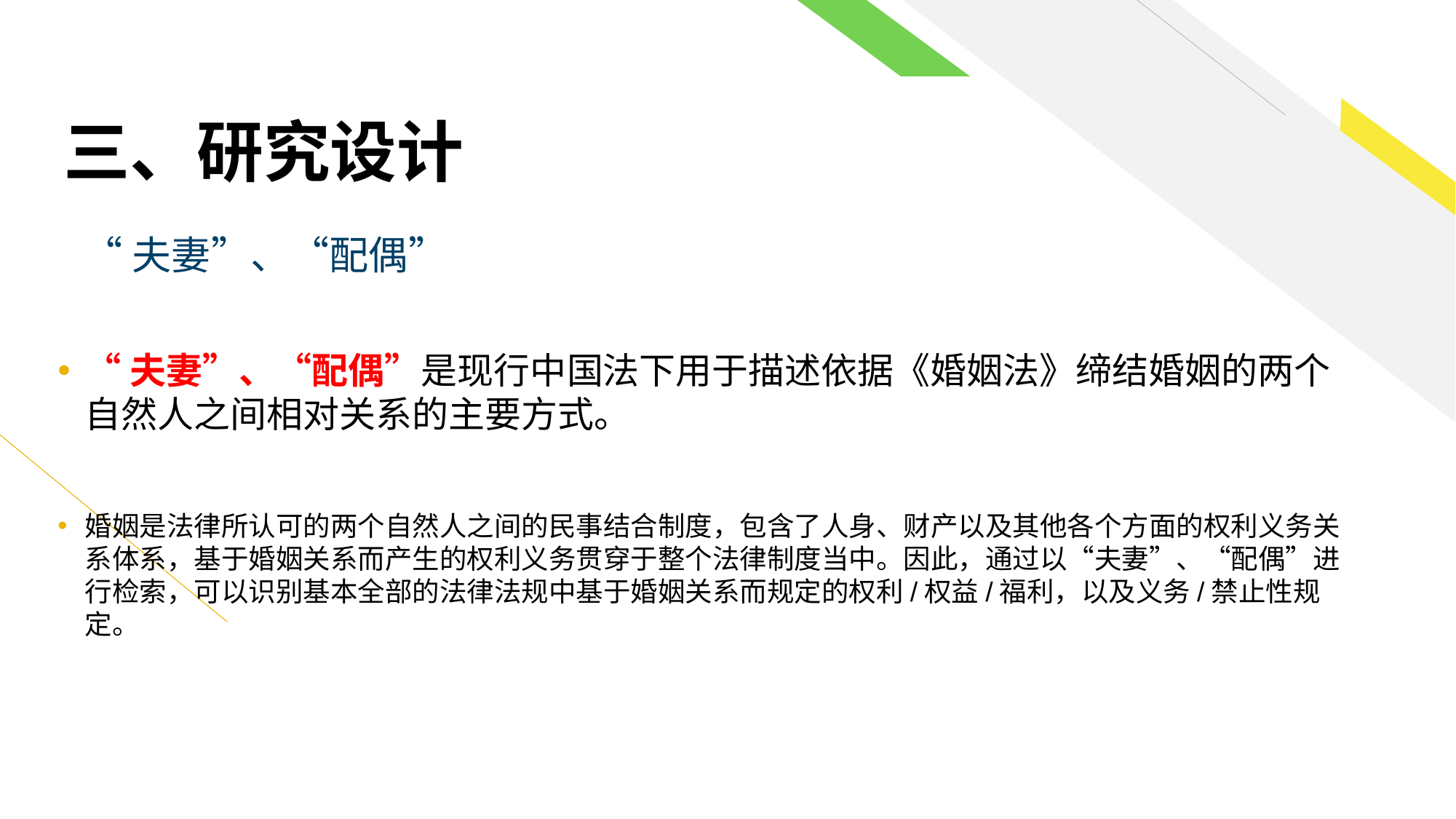

三、研究设计
 “夫妻”、“配偶”
“夫妻”、“配偶”是现行中国法下用于描述依据《婚姻法》缔结婚姻的两个自然人之间相对关系的主要方式。

婚姻是法律所认可的两个自然人之间的民事结合制度，包含了人身、财产以及其他各个方面的权利义务关系体系，基于婚姻关系而产生的权利义务贯穿于整个法律制度当中。因此，通过以“夫妻”、“配偶”进行检索，可以识别基本全部的法律法规中基于婚姻关系而规定的权利/权益/福利，以及义务/禁止性规定。